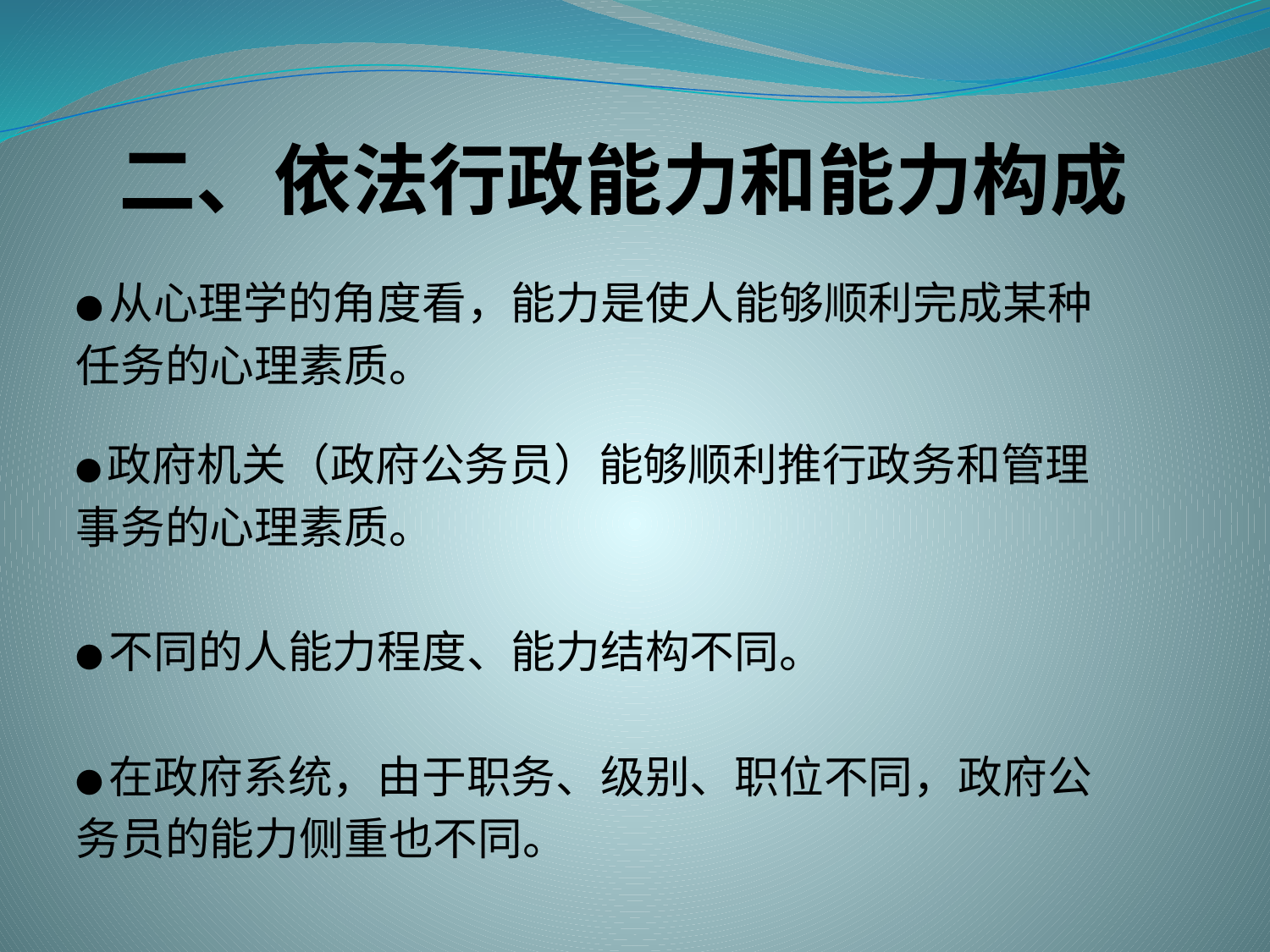

# 二、依法行政能力和能力构成
●从心理学的角度看，能力是使人能够顺利完成某种
任务的心理素质。

●政府机关（政府公务员）能够顺利推行政务和管理
事务的心理素质。

●不同的人能力程度、能力结构不同。

●在政府系统，由于职务、级别、职位不同，政府公
务员的能力侧重也不同。